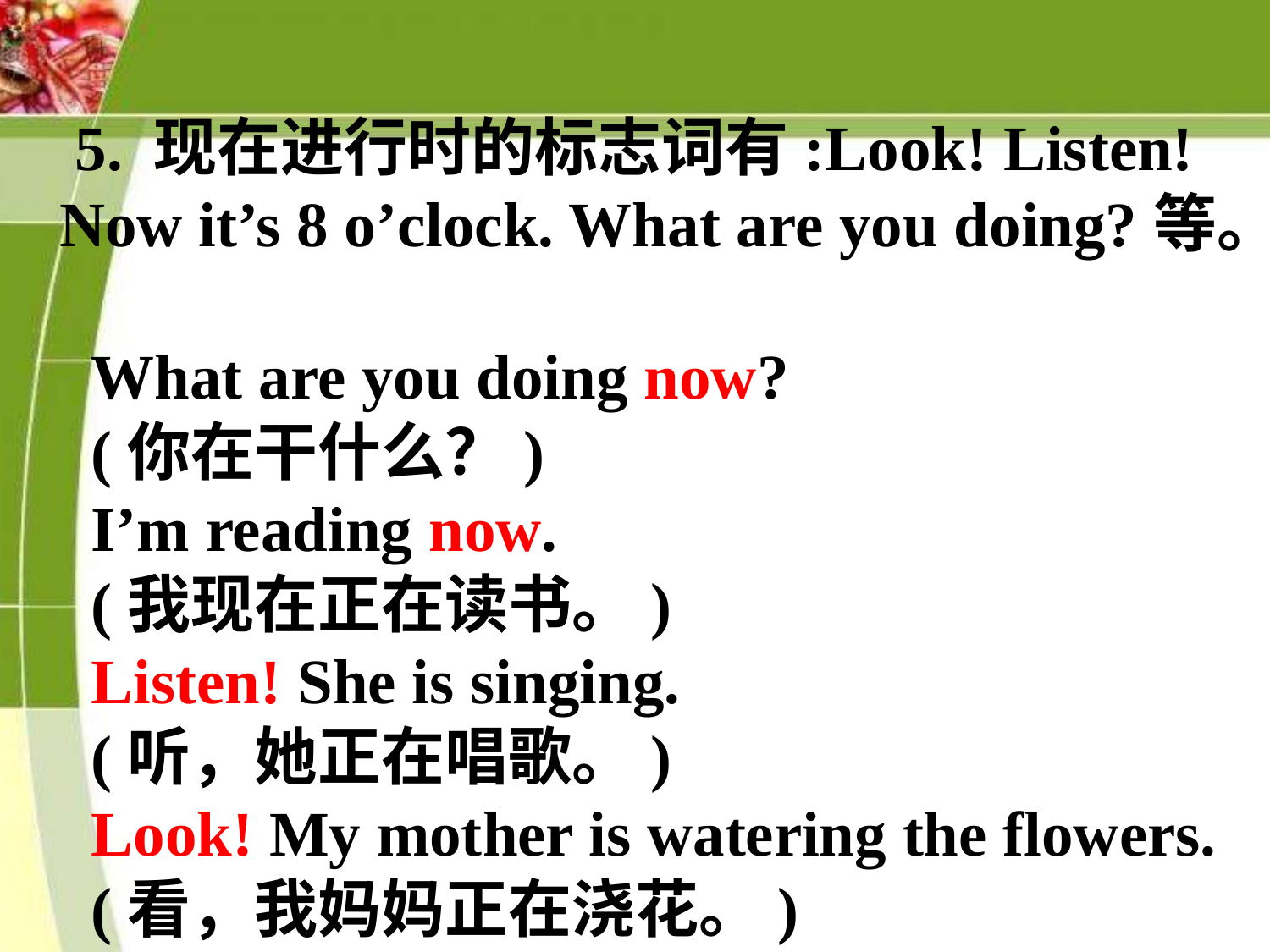

5. 现在进行时的标志词有:Look! Listen!
  Now it’s 8 o’clock. What are you doing?等。
    What are you doing now?
    (你在干什么？)
    I’m reading now.
    (我现在正在读书。)
    Listen! She is singing.
    (听，她正在唱歌。)
    Look! My mother is watering the flowers.
    (看，我妈妈正在浇花。)